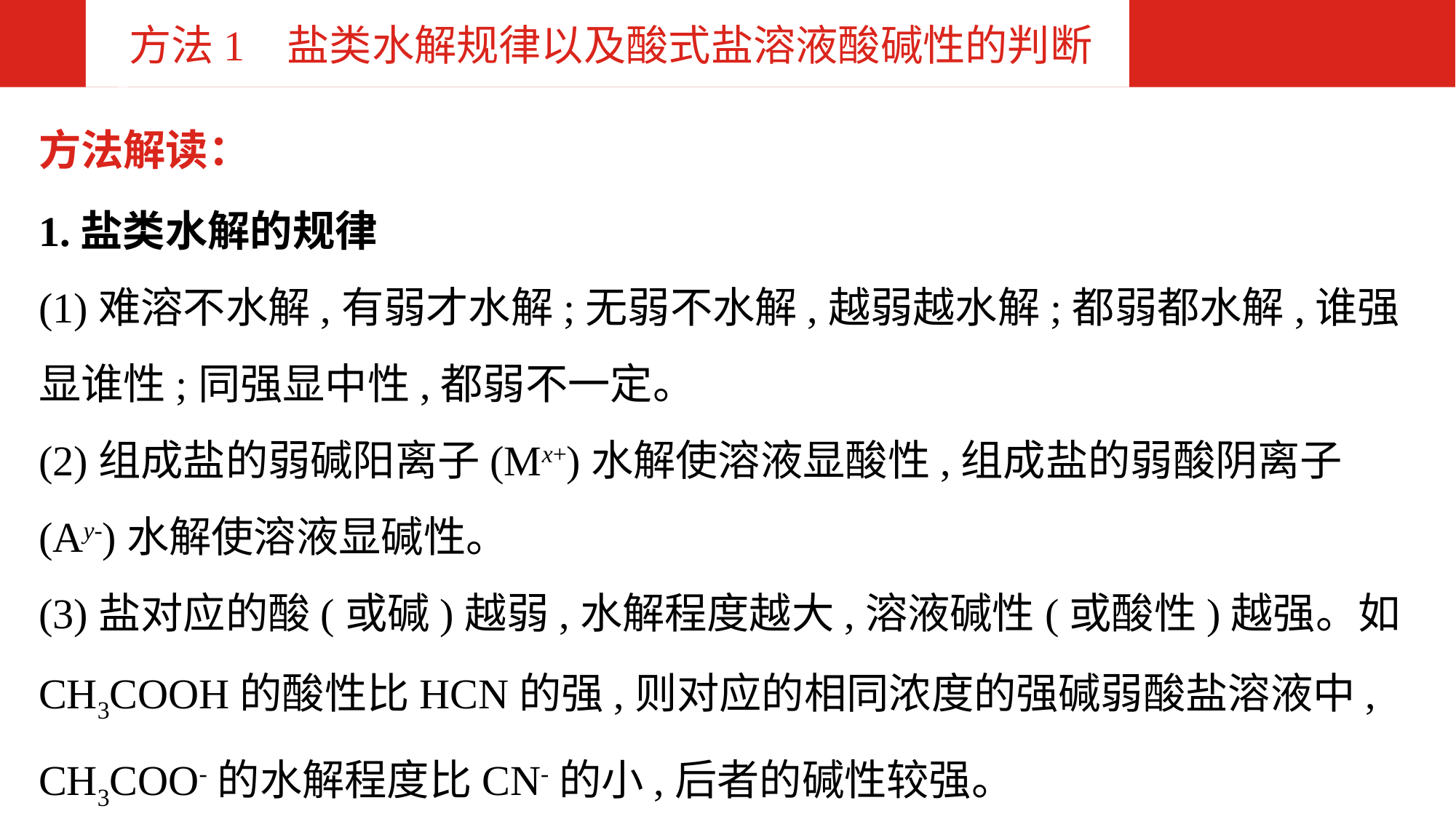

方法1   盐类水解规律以及酸式盐溶液酸碱性的判断

方法解读：
1.盐类水解的规律
(1)难溶不水解,有弱才水解;无弱不水解,越弱越水解;都弱都水解,谁强显谁性;同强显中性,都弱不一定。
(2)组成盐的弱碱阳离子(Mx+)水解使溶液显酸性,组成盐的弱酸阴离子(Ay-)水解使溶液显碱性。
(3)盐对应的酸(或碱)越弱,水解程度越大,溶液碱性(或酸性)越强。如CH3COOH的酸性比HCN的强,则对应的相同浓度的强碱弱酸盐溶液中,
CH3COO-的水解程度比CN-的小,后者的碱性较强。